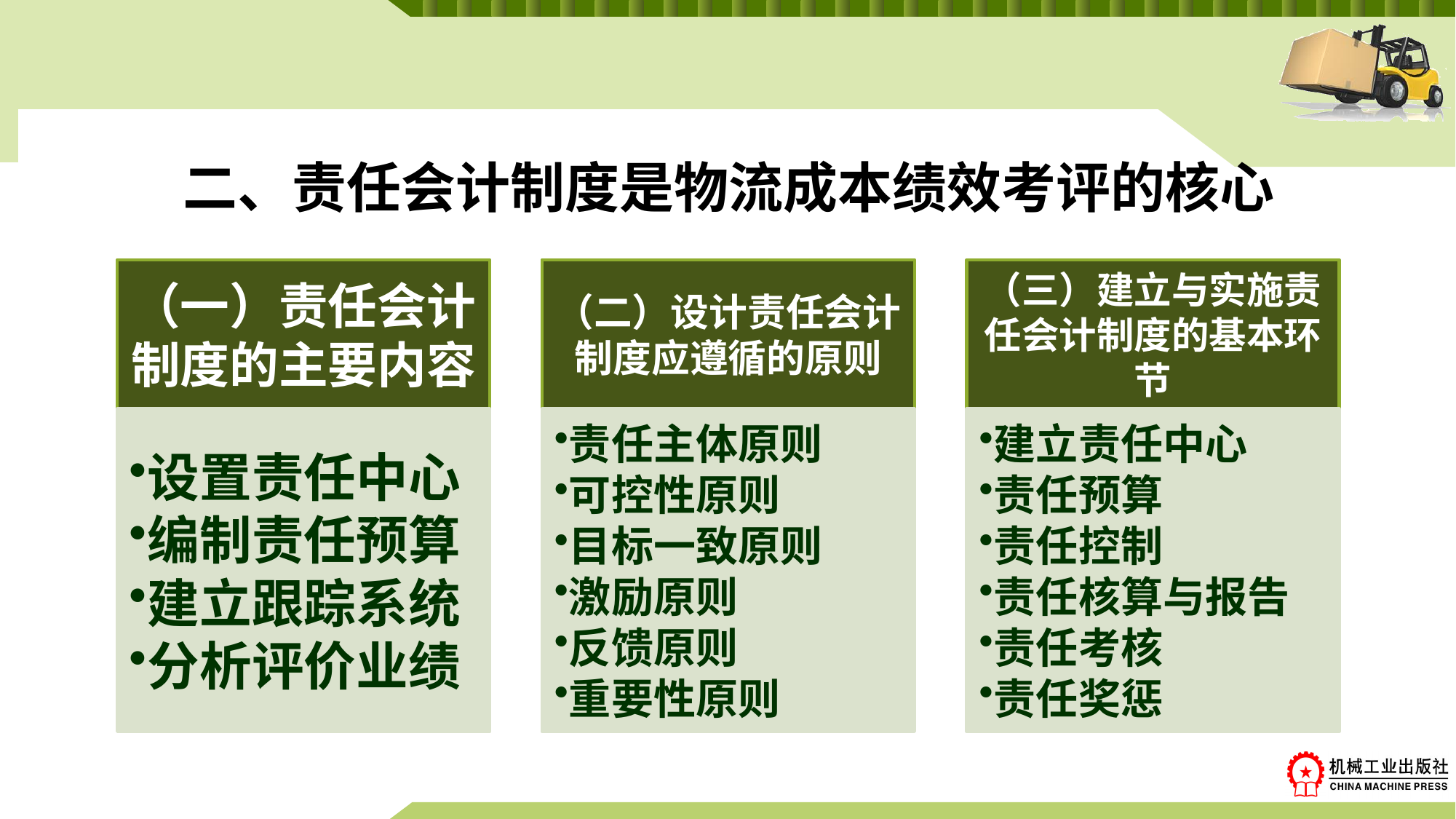

# 二、责任会计制度是物流成本绩效考评的核心
（一）责任会计制度的主要内容
设置责任中心
（二）设计责任会计制度应遵循的原则
责任主体原则
可控性原则
（三）建立与实施责任会计制度的基本环节
建立责任中心
目标一致原则
激励原则
反馈原则
重要性原则
责任预算
责任控制
责任核算与报告
责任考核
责任奖惩
编制责任预算
建立跟踪系统
分析评价业绩